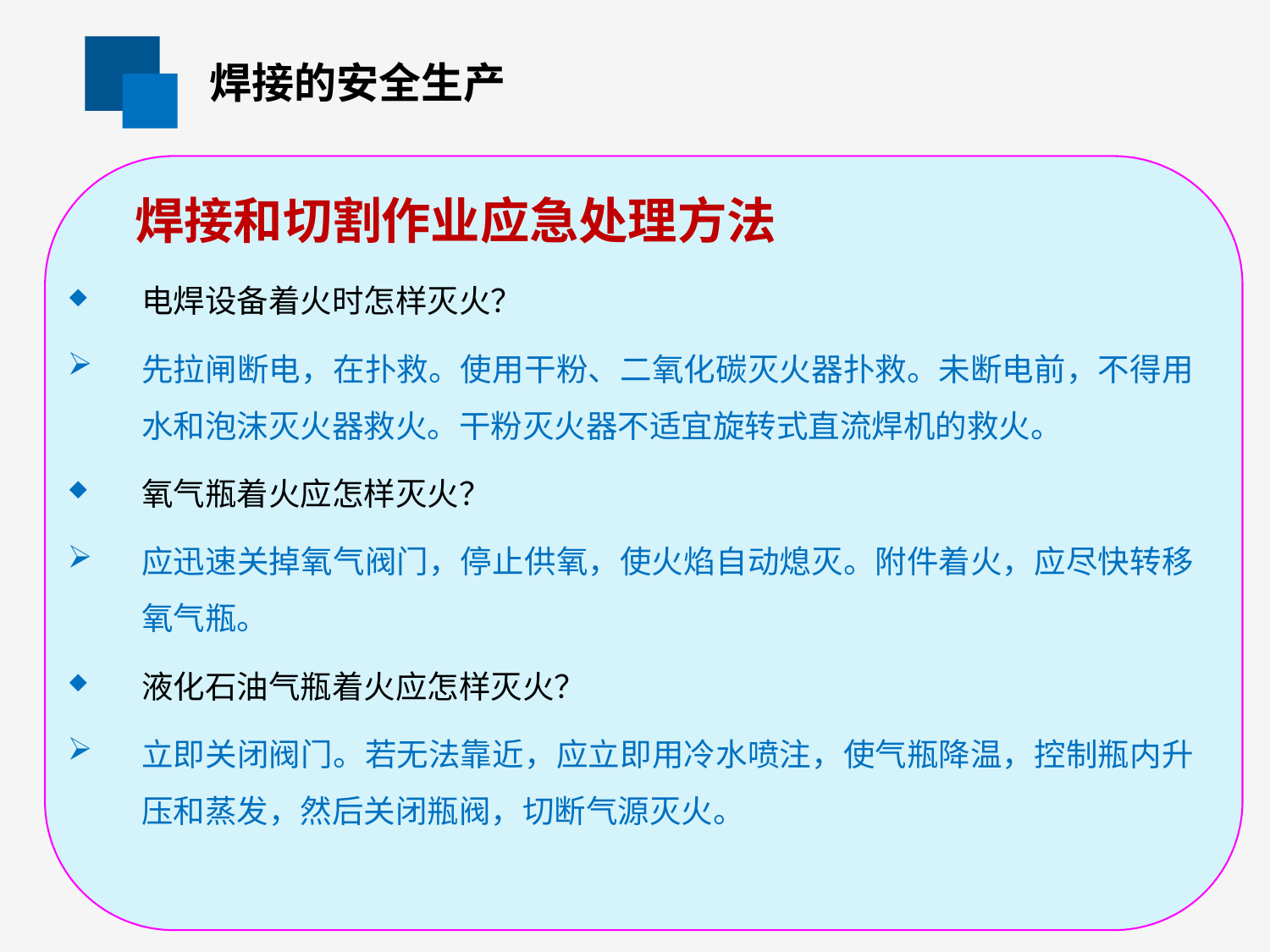

焊接的安全生产

焊接和切割作业应急处理方法
电焊设备着火时怎样灭火？
先拉闸断电，在扑救。使用干粉、二氧化碳灭火器扑救。未断电前，不得用水和泡沫灭火器救火。干粉灭火器不适宜旋转式直流焊机的救火。
氧气瓶着火应怎样灭火？
应迅速关掉氧气阀门，停止供氧，使火焰自动熄灭。附件着火，应尽快转移氧气瓶。
液化石油气瓶着火应怎样灭火？
立即关闭阀门。若无法靠近，应立即用冷水喷注，使气瓶降温，控制瓶内升压和蒸发，然后关闭瓶阀，切断气源灭火。